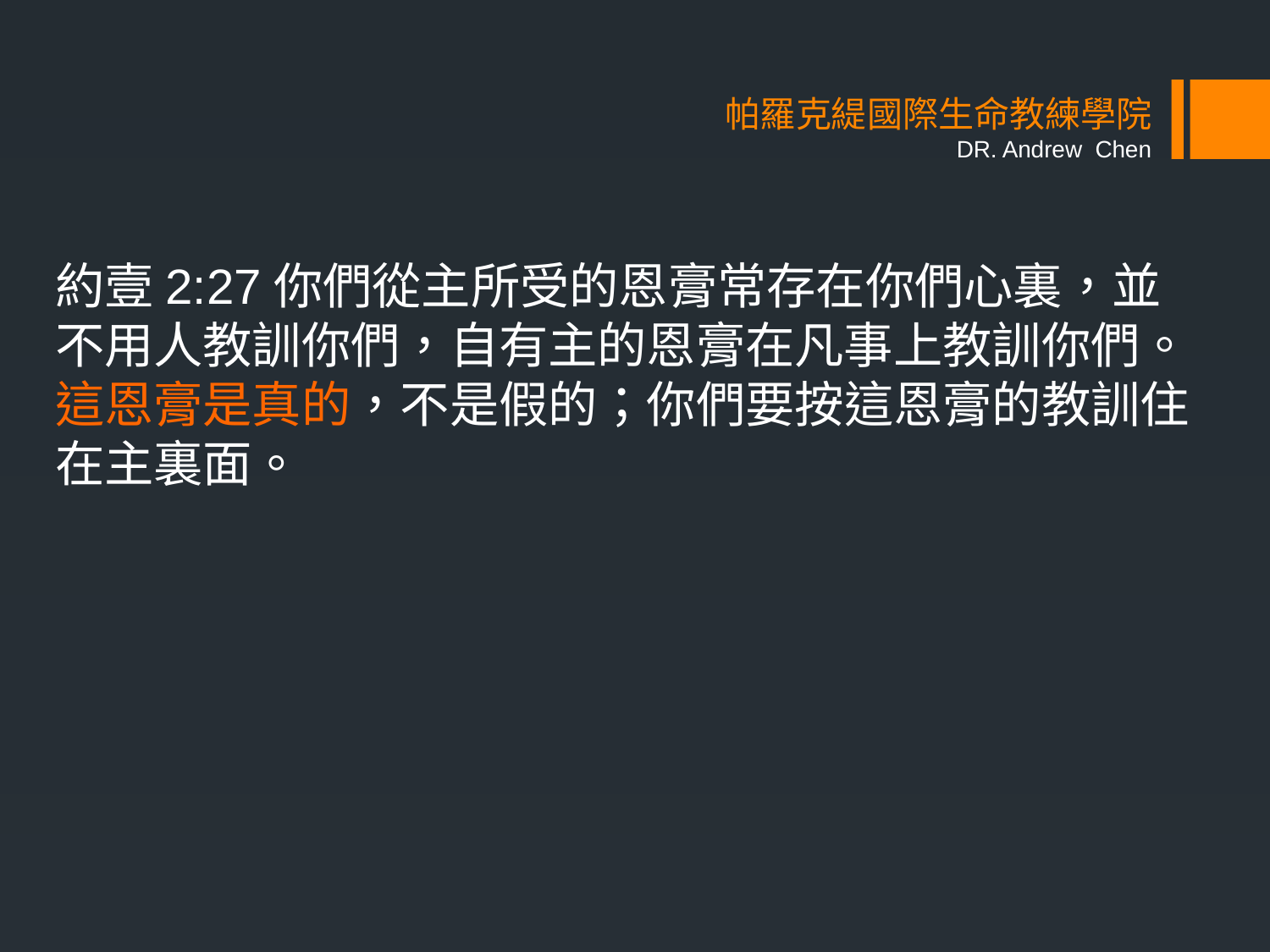

# 帕羅克緹國際生命教練學院 DR. Andrew  Chen

約壹2:27你們從主所受的恩膏常存在你們心裏，並不用人教訓你們，自有主的恩膏在凡事上教訓你們。這恩膏是真的，不是假的；你們要按這恩膏的教訓住在主裏面。